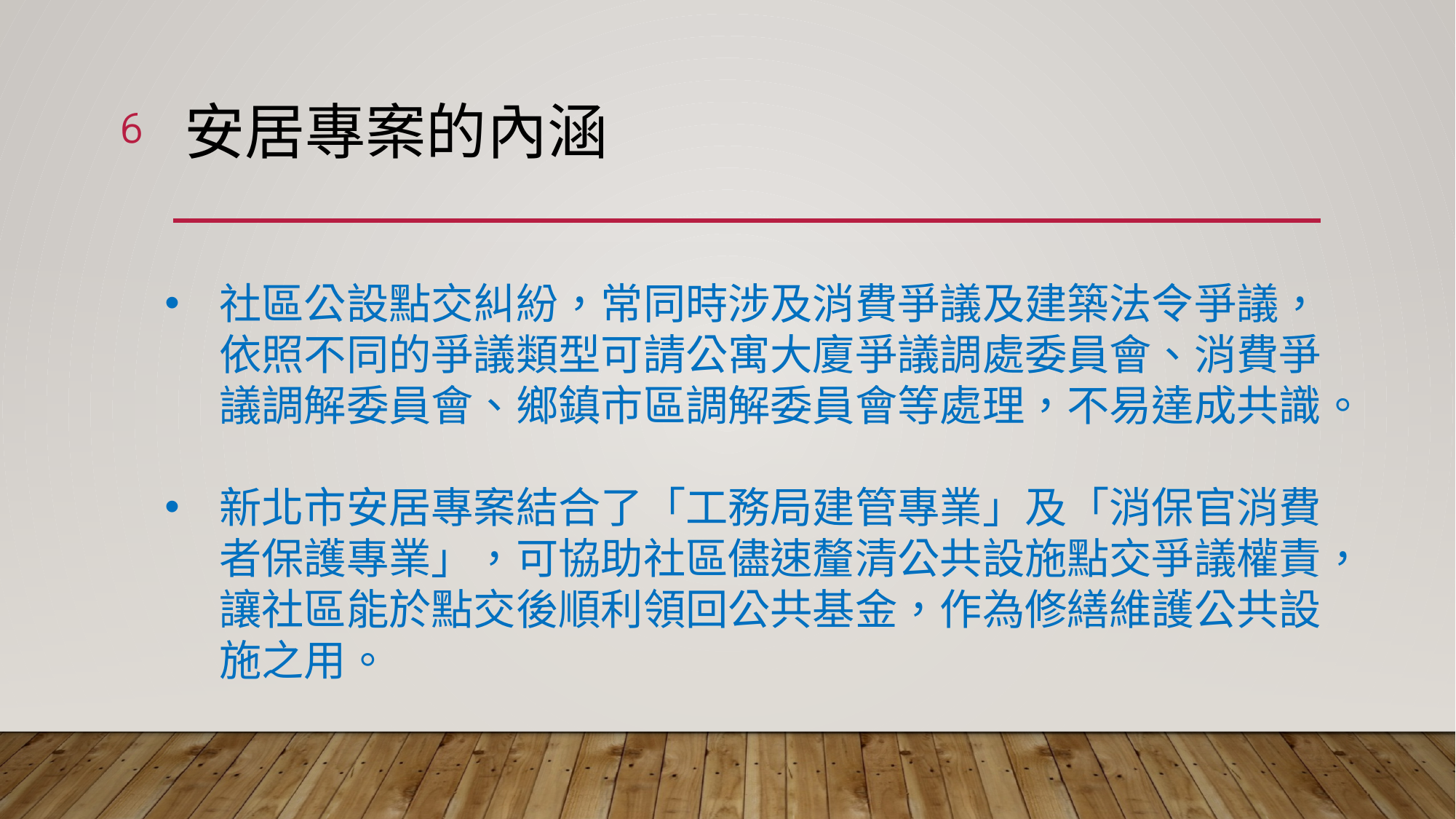

6
# 安居專案的內涵
社區公設點交糾紛，常同時涉及消費爭議及建築法令爭議，依照不同的爭議類型可請公寓大廈爭議調處委員會、消費爭議調解委員會、鄉鎮市區調解委員會等處理，不易達成共識。

新北市安居專案結合了「工務局建管專業」及「消保官消費者保護專業」，可協助社區儘速釐清公共設施點交爭議權責，讓社區能於點交後順利領回公共基金，作為修繕維護公共設施之用。